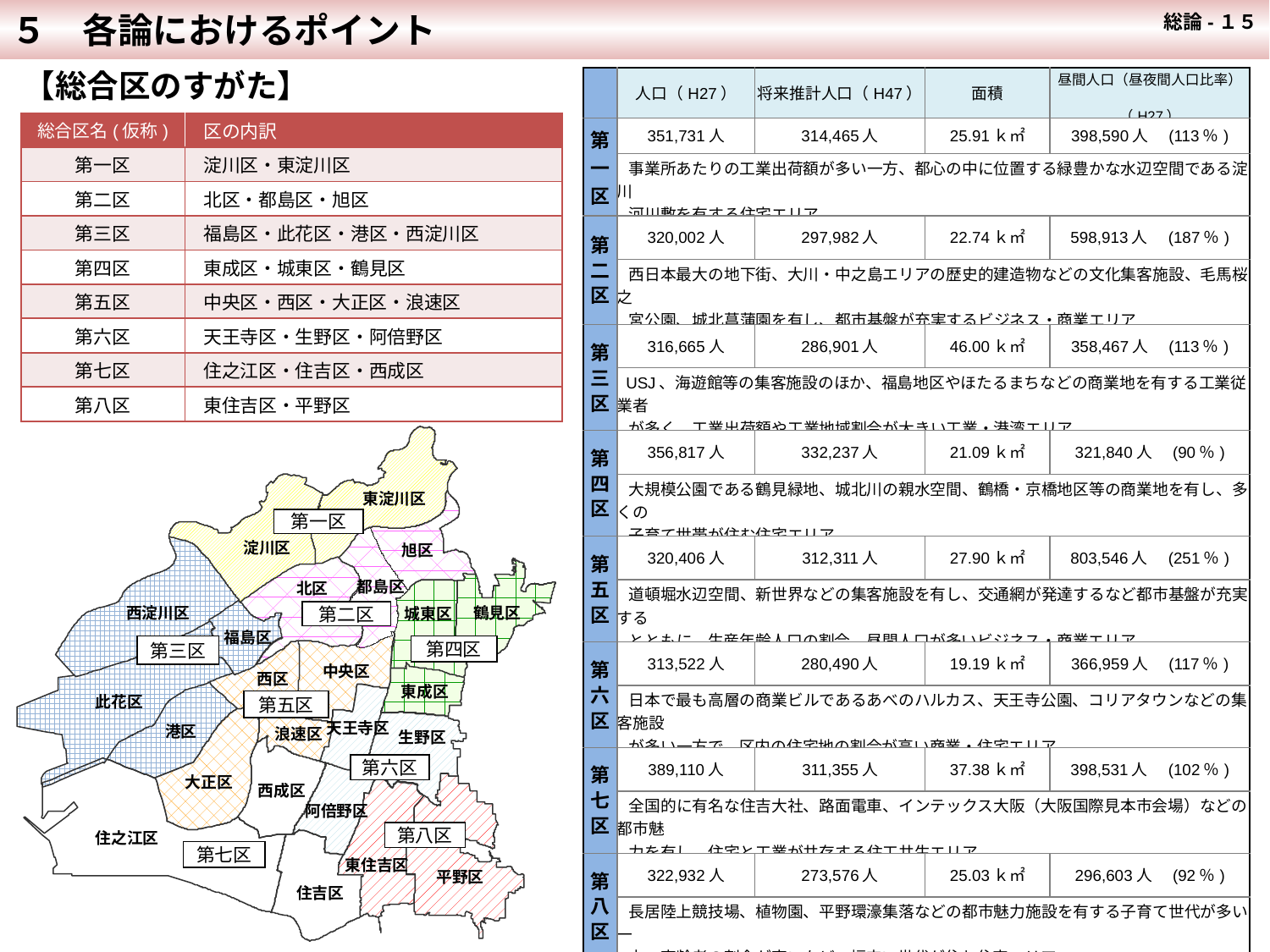

５　各論におけるポイント
 総論-１５
【総合区のすがた】
|  | 人口（H27） | 将来推計人口（H47） | 面積 | 昼間人口（昼夜間人口比率） 　　　　　　　　　　　　　　（H27） |
| --- | --- | --- | --- | --- |
| 第一区 | 351,731人 | 314,465人 | 25.91ｋ㎡ | 398,590人　(113％) |
|  | 事業所あたりの工業出荷額が多い一方、都心の中に位置する緑豊かな水辺空間である淀川 河川敷を有する住宅エリア |  |  |  |
| 第二区 | 320,002人 | 297,982人 | 22.74ｋ㎡ | 598,913人　(187％) |
|  | 西日本最大の地下街、大川・中之島エリアの歴史的建造物などの文化集客施設、毛馬桜之 宮公園、城北菖蒲園を有し、都市基盤が充実するビジネス・商業エリア |  |  |  |
| 第三区 | 316,665人 | 286,901人 | 46.00ｋ㎡ | 358,467人　(113％) |
|  | USJ、海遊館等の集客施設のほか、福島地区やほたるまちなどの商業地を有する工業従業者 が多く、工業出荷額や工業地域割合が大きい工業・港湾エリア |  |  |  |
| 第四区 | 356,817人 | 332,237人 | 21.09ｋ㎡ | 321,840人　(90％) |
|  | 大規模公園である鶴見緑地、城北川の親水空間、鶴橋・京橋地区等の商業地を有し、多くの 子育て世帯が住む住宅エリア |  |  |  |
| 第五区 | 320,406人 | 312,311人 | 27.90ｋ㎡ | 803,546人　(251％) |
|  | 道頓堀水辺空間、新世界などの集客施設を有し、交通網が発達するなど都市基盤が充実する とともに、生産年齢人口の割合、昼間人口が多いビジネス・商業エリア |  |  |  |
| 第六区 | 313,522人 | 280,490人 | 19.19ｋ㎡ | 366,959人　(117％) |
|  | 日本で最も高層の商業ビルであるあべのハルカス、天王寺公園、コリアタウンなどの集客施設 が多い一方で、区内の住宅地の割合が高い商業・住宅エリア |  |  |  |
| 第七区 | 389,110人 | 311,355人 | 37.38ｋ㎡ | 398,531人　(102％) |
|  | 全国的に有名な住吉大社、路面電車、インテックス大阪（大阪国際見本市会場）などの都市魅 力を有し、住宅と工業が共存する住工共生エリア |  |  |  |
| 第八区 | 322,932人 | 273,576人 | 25.03ｋ㎡ | 296,603人　(92％) |
|  | 長居陸上競技場、植物園、平野環濠集落などの都市魅力施設を有する子育て世代が多い一 方、高齢者の割合が高いなど、幅広い世代が住む住宅エリア |  |  |  |
| 総合区名(仮称) | 区の内訳 |
| --- | --- |
| 第一区 | 淀川区・東淀川区 |
| 第二区 | 北区・都島区・旭区 |
| 第三区 | 福島区・此花区・港区・西淀川区 |
| 第四区 | 東成区・城東区・鶴見区 |
| 第五区 | 中央区・西区・大正区・浪速区 |
| 第六区 | 天王寺区・生野区・阿倍野区 |
| 第七区 | 住之江区・住吉区・西成区 |
| 第八区 | 東住吉区・平野区 |

東淀川区
淀川区
旭区
都島区
北区
鶴見区
西淀川区
城東区
福島区
中央区
西区
東成区
此花区
天王寺区
港区
浪速区
生野区
大正区
西成区
阿倍野区
住之江区
東住吉区
平野区
住吉区
第一区
第二区
第四区
第三区
第五区
第六区
第八区
第七区